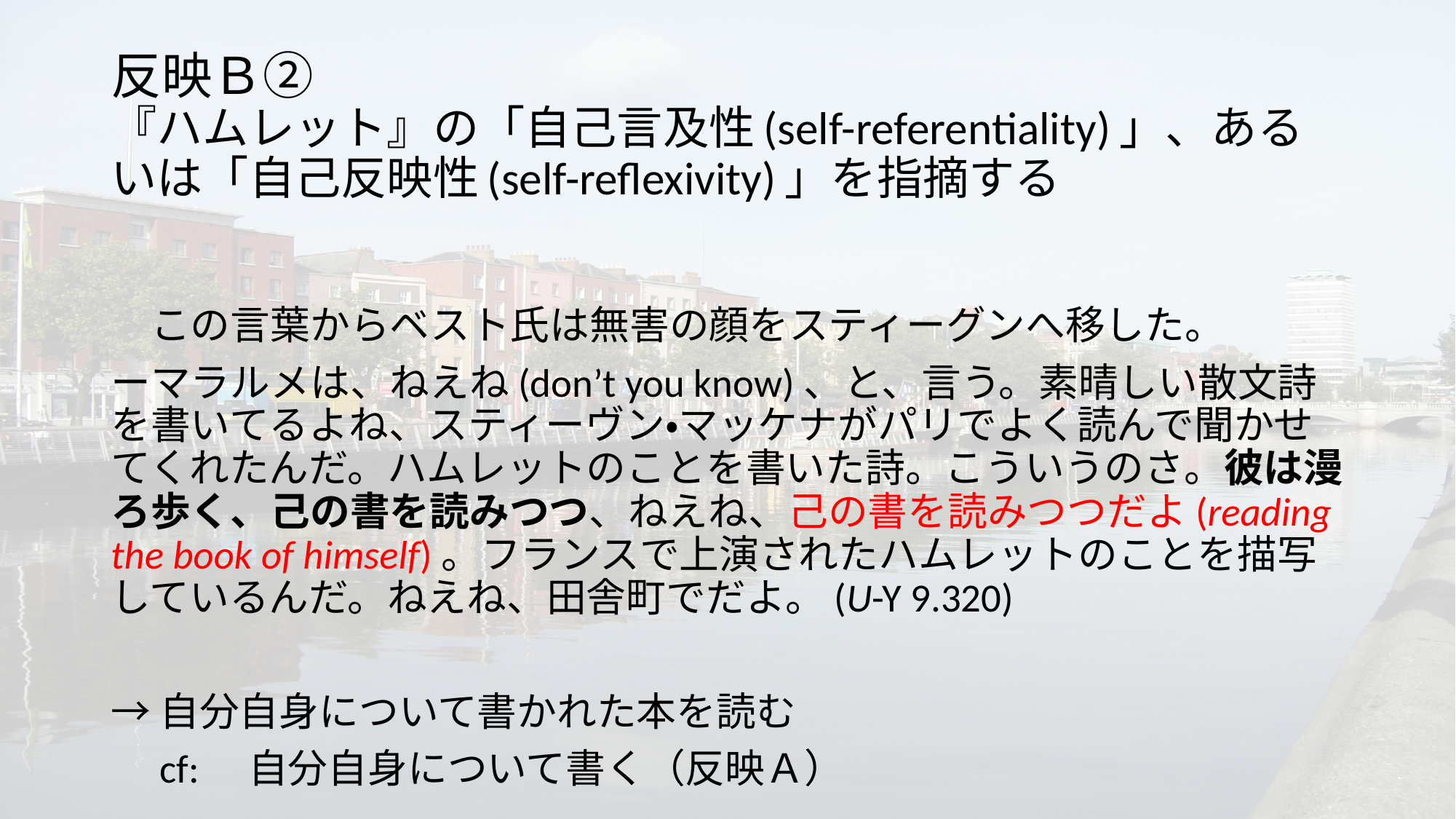

# 反映Ｂ② 『ハムレット』の「自己言及性(self-referentiality)」、あるいは「自己反映性(self-reflexivity)」を指摘する
　この言葉からベスト氏は無害の顔をスティーグンへ移した。
ーマラルメは、ねえね(don’t you know)、と、言う。素晴しい散文詩を書いてるよね、スティーヴン・マッケナがパリでよく読んで聞かせてくれたんだ。ハムレットのことを書いた詩。こういうのさ。彼は漫ろ歩く、己の書を読みつつ、ねえね、己の書を読みつつだよ(reading the book of himself)。フランスで上演されたハムレットのことを描写しているんだ。ねえね、田舎町でだよ。(U-Y 9.320)

→自分自身について書かれた本を読む
　cf:　自分自身について書く（反映Ａ）